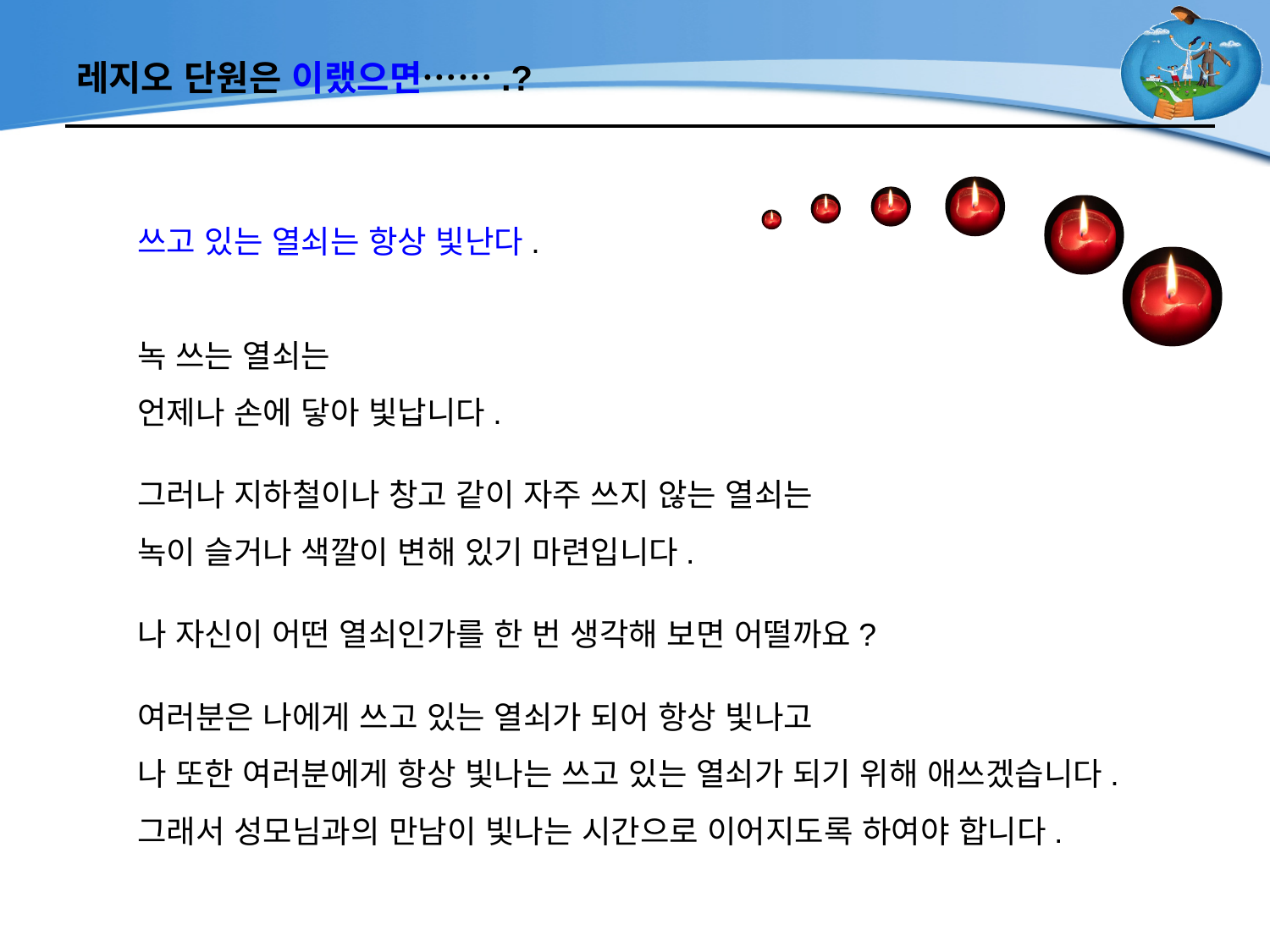

# 레지오 단원은 이랬으면…….?

쓰고 있는 열쇠는 항상 빛난다.

녹 쓰는 열쇠는
언제나 손에 닿아 빛납니다.

그러나 지하철이나 창고 같이 자주 쓰지 않는 열쇠는
녹이 슬거나 색깔이 변해 있기 마련입니다.

나 자신이 어떤 열쇠인가를 한 번 생각해 보면 어떨까요?

여러분은 나에게 쓰고 있는 열쇠가 되어 항상 빛나고
나 또한 여러분에게 항상 빛나는 쓰고 있는 열쇠가 되기 위해 애쓰겠습니다. 그래서 성모님과의 만남이 빛나는 시간으로 이어지도록 하여야 합니다.